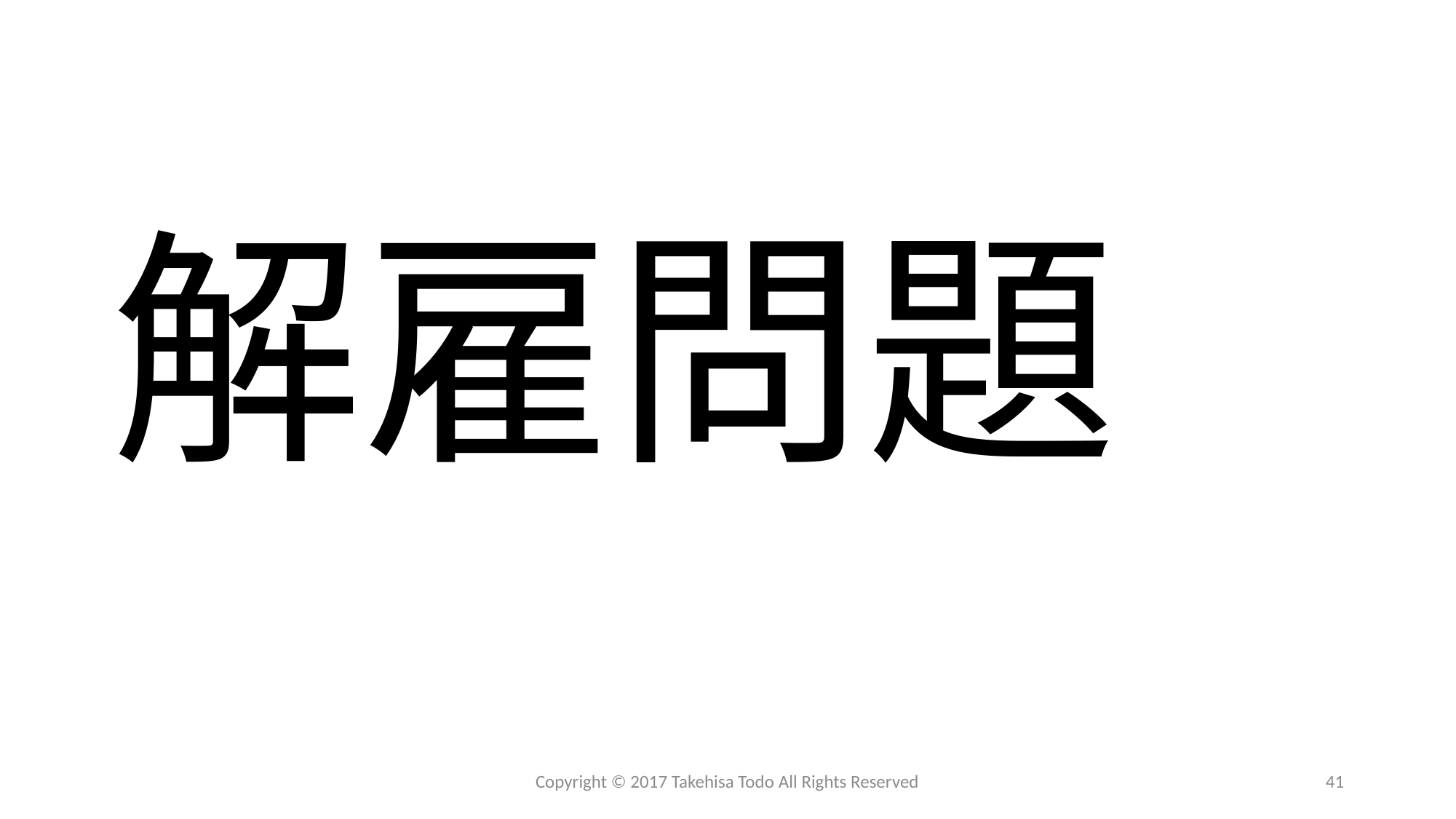

# 解雇問題
Copyright © 2017 Takehisa Todo All Rights Reserved
41